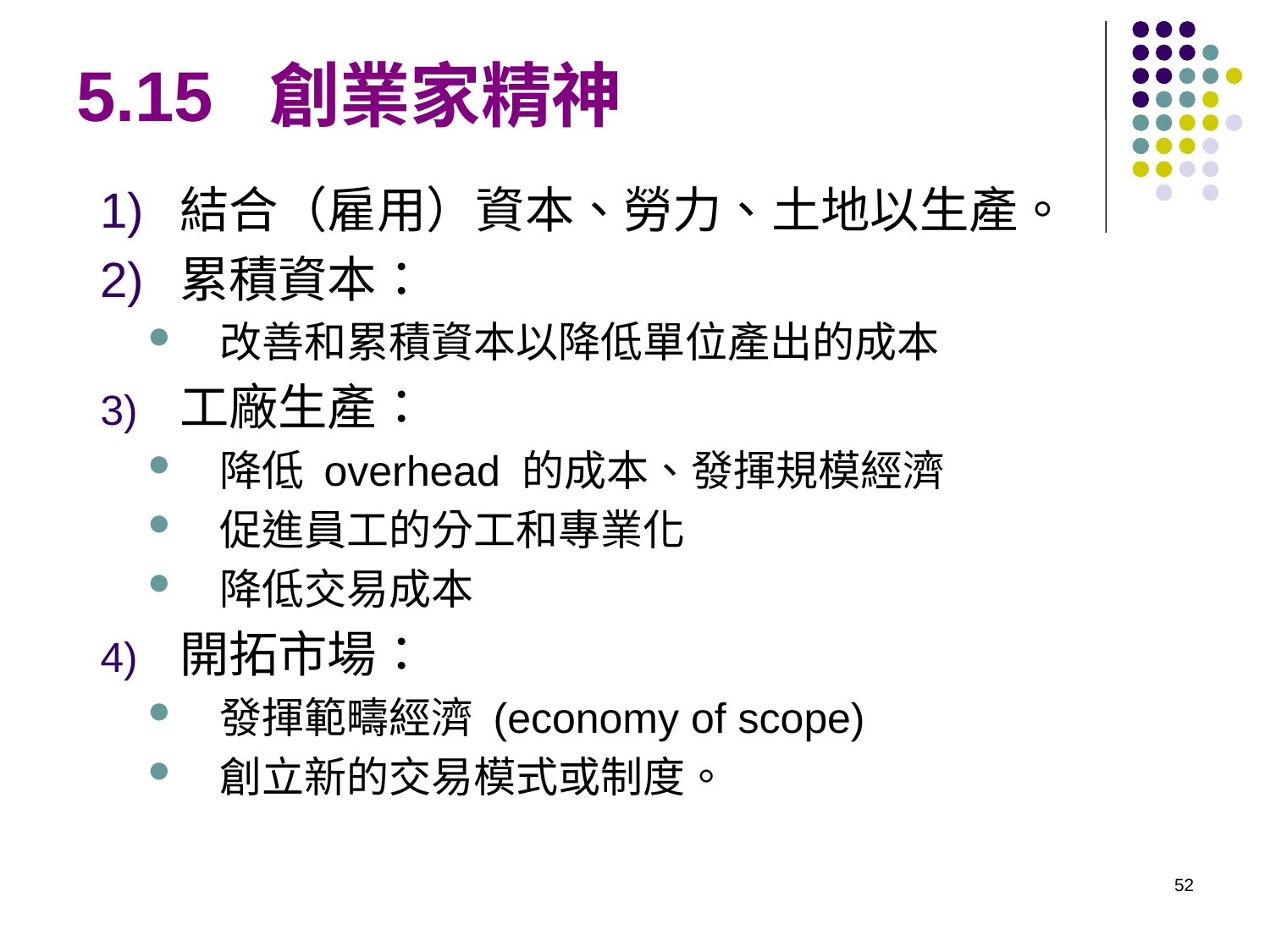

# 5.15  創業家精神
結合（雇用）資本、勞力、土地以生產。
累積資本：
改善和累積資本以降低單位產出的成本
工廠生產：
降低 overhead 的成本、發揮規模經濟
促進員工的分工和專業化
降低交易成本
開拓市場：
發揮範疇經濟 (economy of scope)
創立新的交易模式或制度。
52